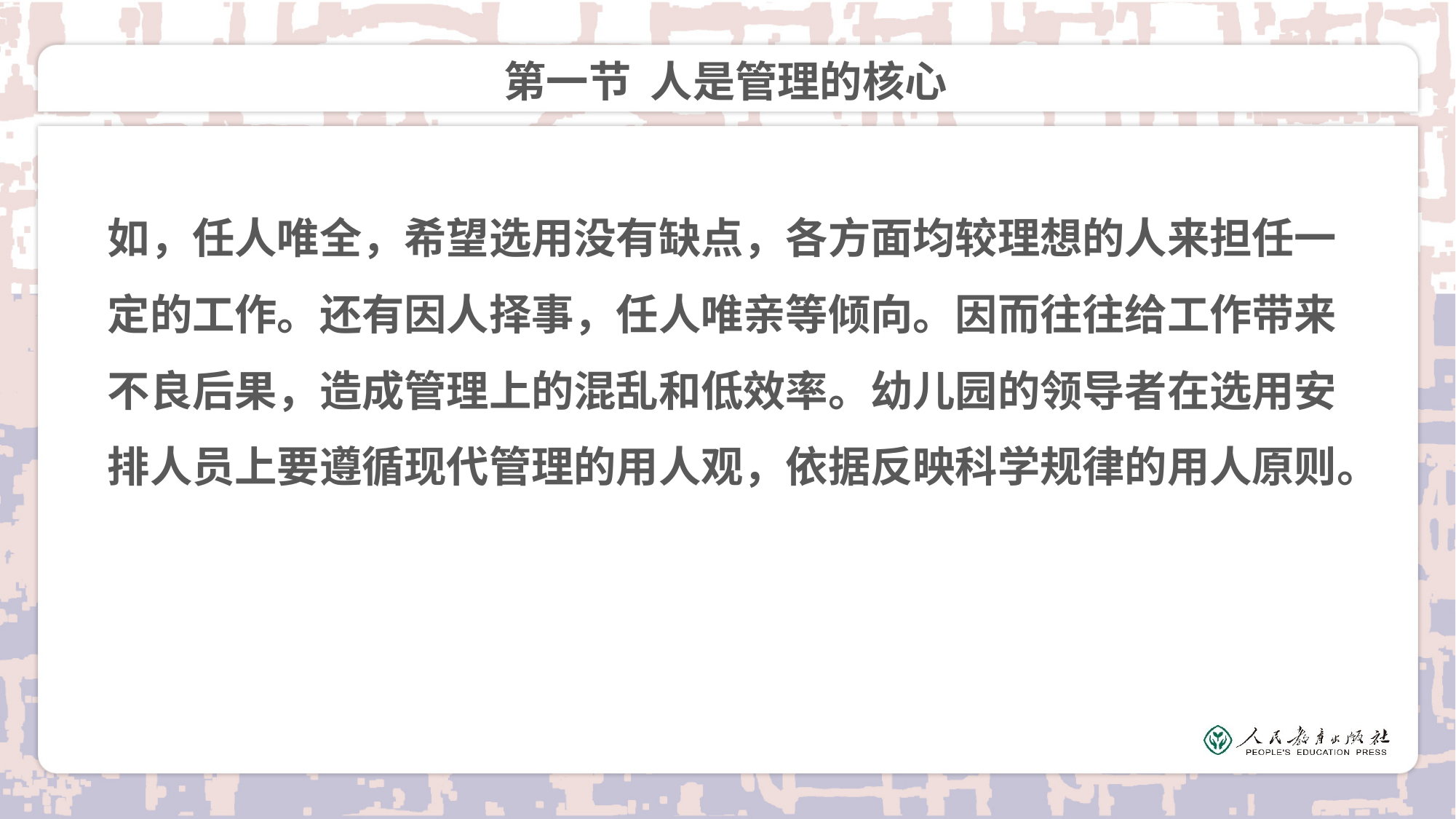

# 第一节  人是管理的核心
如，任人唯全，希望选用没有缺点，各方面均较理想的人来担任一定的工作。还有因人择事，任人唯亲等倾向。因而往往给工作带来不良后果，造成管理上的混乱和低效率。幼儿园的领导者在选用安排人员上要遵循现代管理的用人观，依据反映科学规律的用人原则。